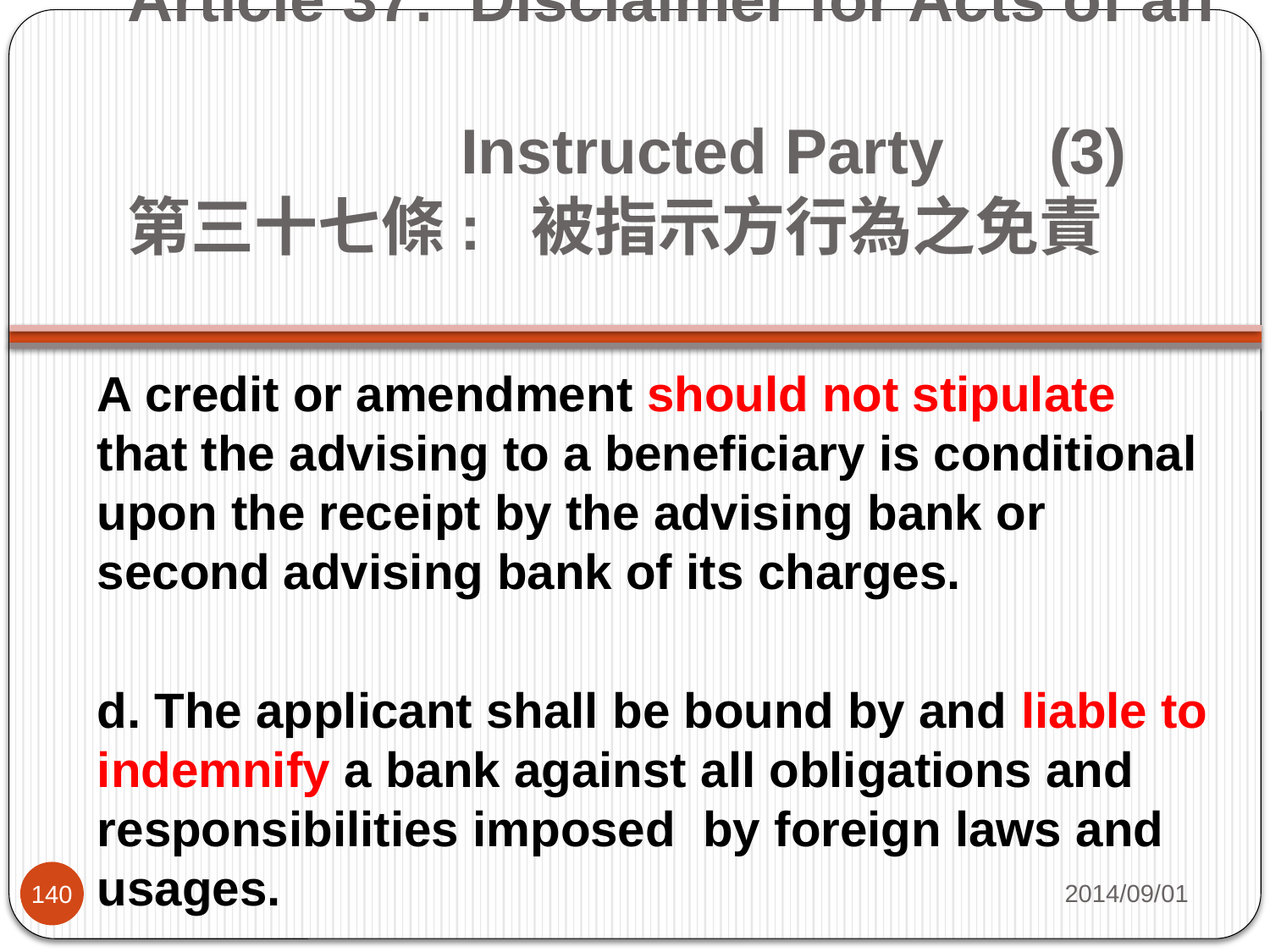

# Article 37:  Disclaimer for Acts of an Instructed Party      (3)   第三十七條:  被指示方行為之免責
A credit or amendment should not stipulate that the advising to a beneficiary is conditional upon the receipt by the advising bank or second advising bank of its charges.

d. The applicant shall be bound by and liable to indemnify a bank against all obligations and responsibilities imposed  by foreign laws and usages.
2014/09/01
140